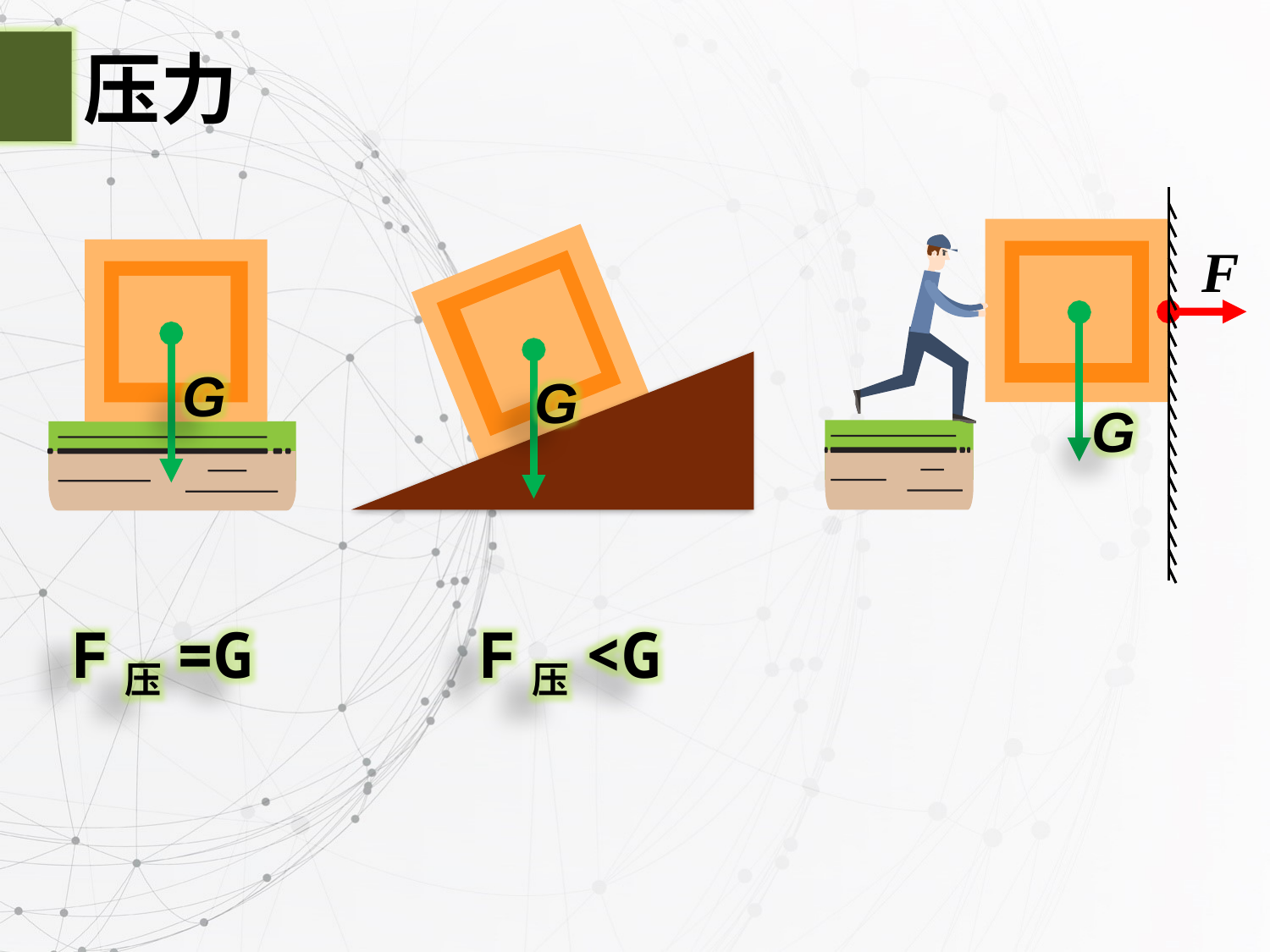

压力

F

G
G
G
F压=G
F压<G